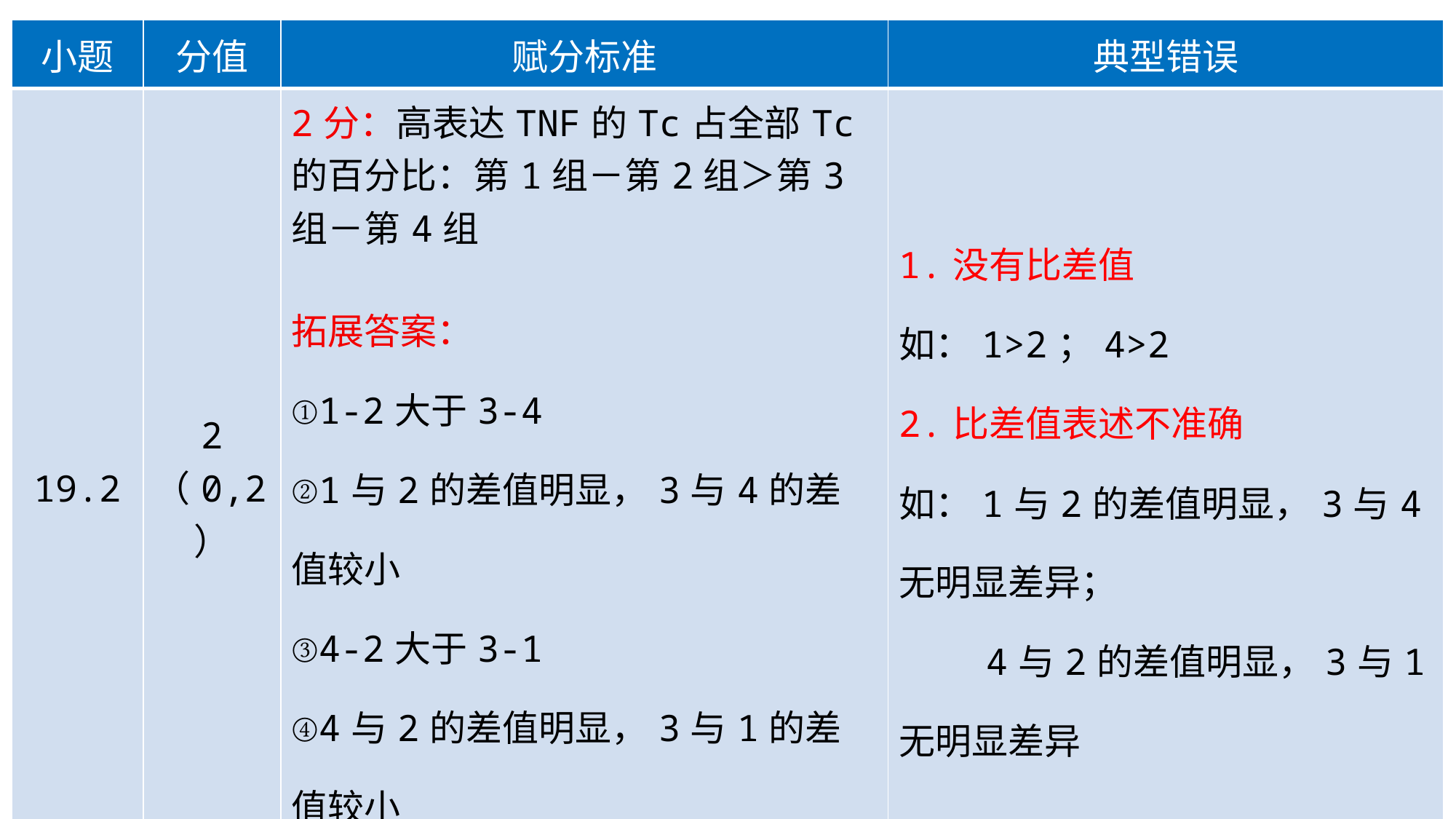

| 小题 | 分值 | 赋分标准 | 典型错误 |
| --- | --- | --- | --- |
| 19.2 | 2 （0,2） | 2分：高表达TNF的Tc占全部Tc的百分比：第1组－第2组＞第3组－第4组 拓展答案： ①1-2大于3-4 ②1与2的差值明显，3与4的差值较小 ③4-2大于3-1 ④4与2的差值明显，3与1的差值较小 | 1.没有比差值 如：1>2；4>2 2.比差值表述不准确 如：1与2的差值明显，3与4无明显差异； 4与2的差值明显，3与1无明显差异 |